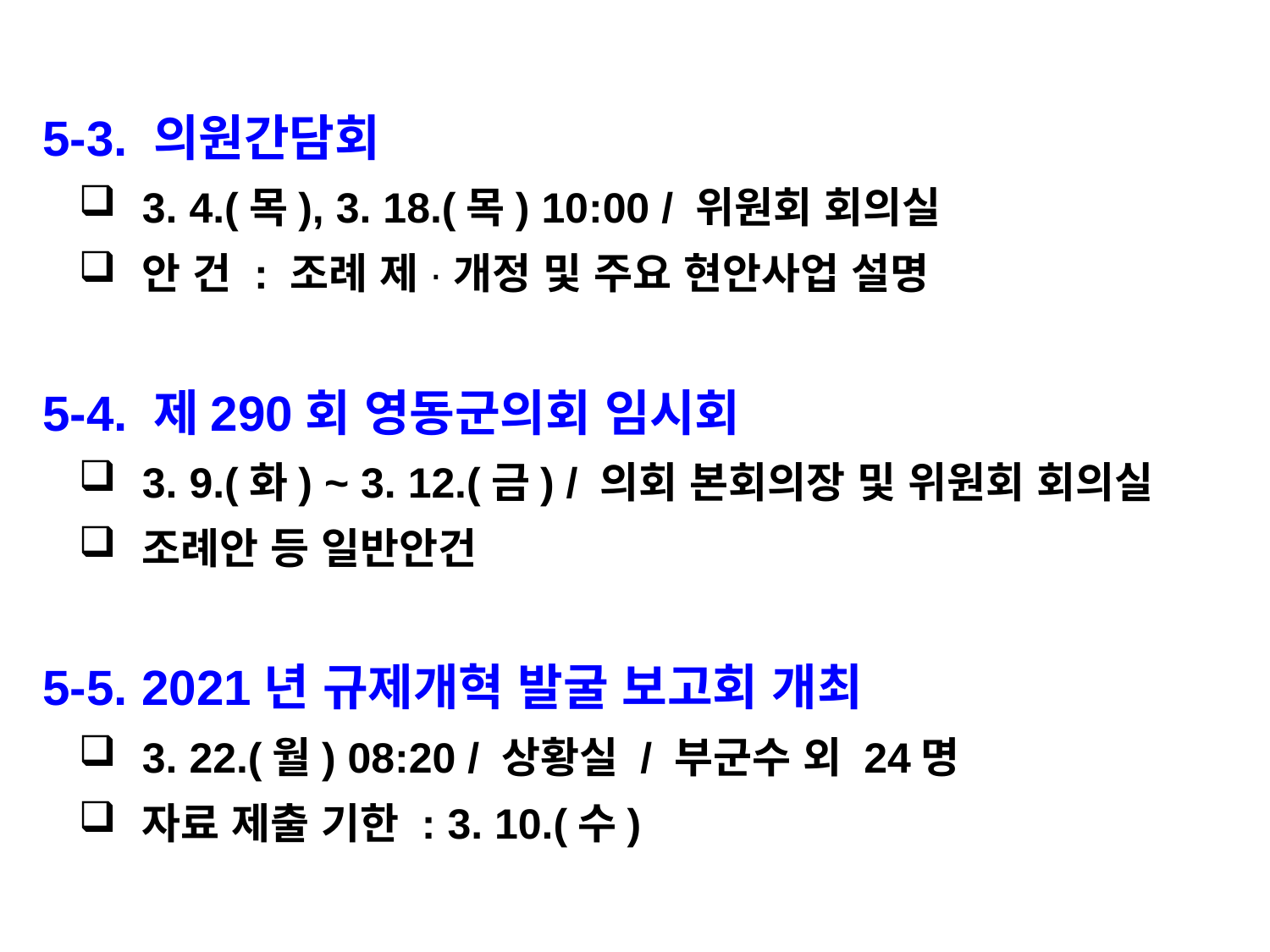

5-3. 의원간담회
3. 4.(목), 3. 18.(목) 10:00 / 위원회 회의실
안 건 : 조례 제·개정 및 주요 현안사업 설명

  5-4. 제290회 영동군의회 임시회
3. 9.(화) ~ 3. 12.(금) / 의회 본회의장 및 위원회 회의실
조례안 등 일반안건

  5-5. 2021년 규제개혁 발굴 보고회 개최
3. 22.(월) 08:20 / 상황실 / 부군수 외 24명
자료 제출 기한 : 3. 10.(수)